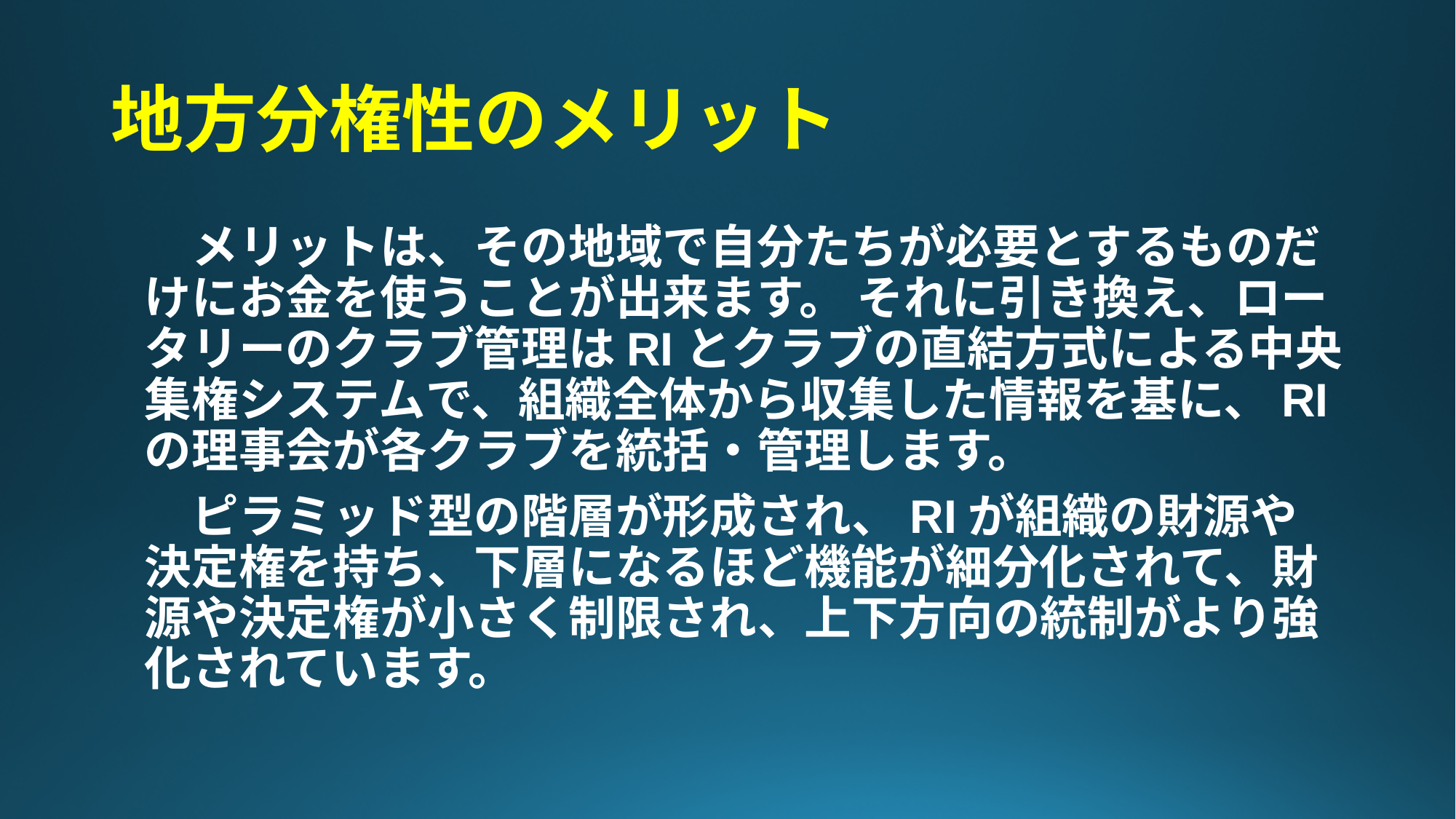

# 地方分権性のメリット
　メリットは、その地域で自分たちが必要とするものだけにお金を使うことが出来ます。 それに引き換え、ロータリーのクラブ管理はRIとクラブの直結方式による中央集権システムで、組織全体から収集した情報を基に、RIの理事会が各クラブを統括・管理します。
　ピラミッド型の階層が形成され、RIが組織の財源や決定権を持ち、下層になるほど機能が細分化されて、財源や決定権が小さく制限され、上下方向の統制がより強化されています。